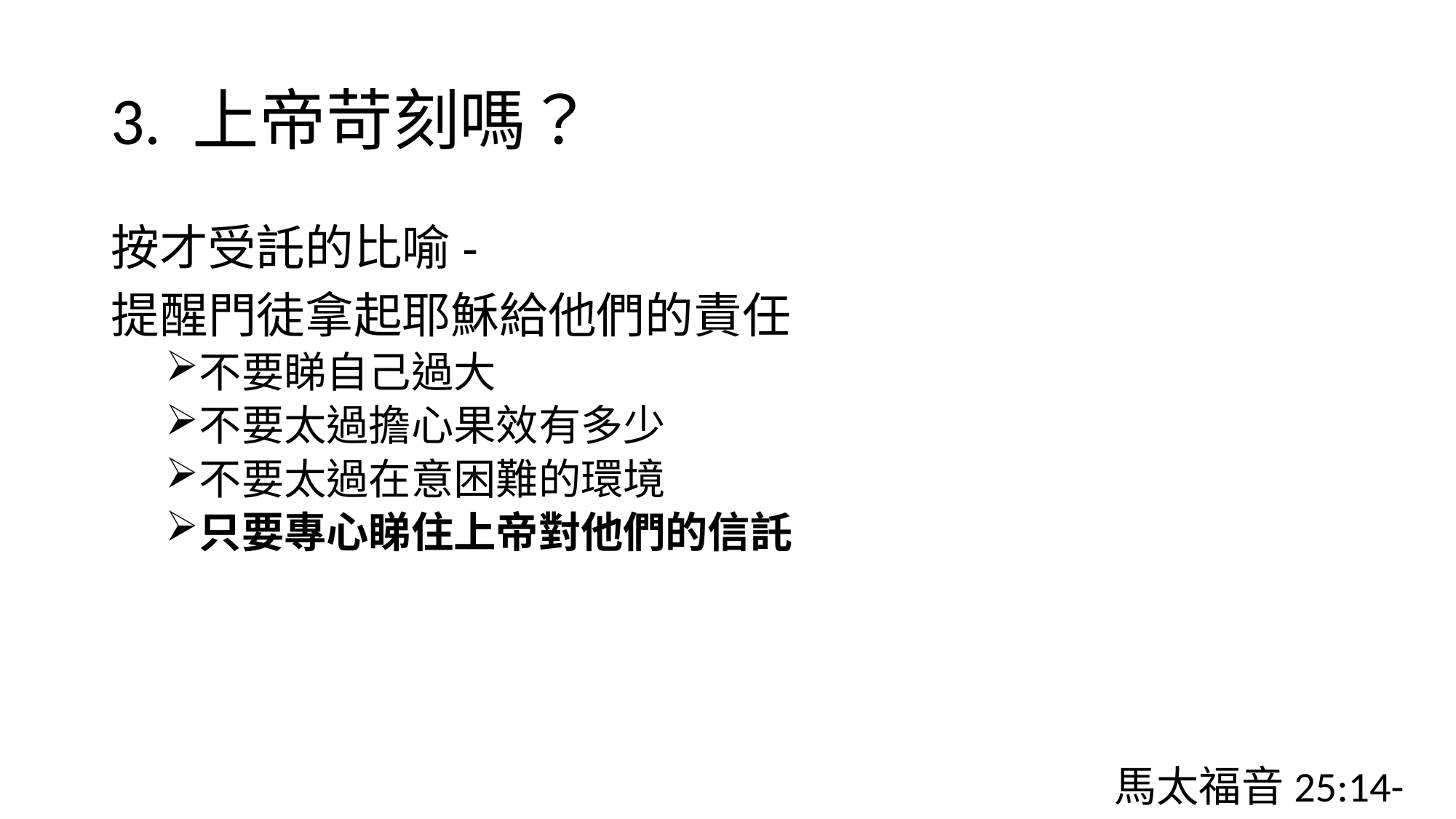

# 3. 上帝苛刻嗎？
按才受託的比喻-
提醒門徒拿起耶穌給他們的責任
不要睇自己過大
不要太過擔心果效有多少
不要太過在意困難的環境
只要專心睇住上帝對他們的信託

馬太福音25:14-30